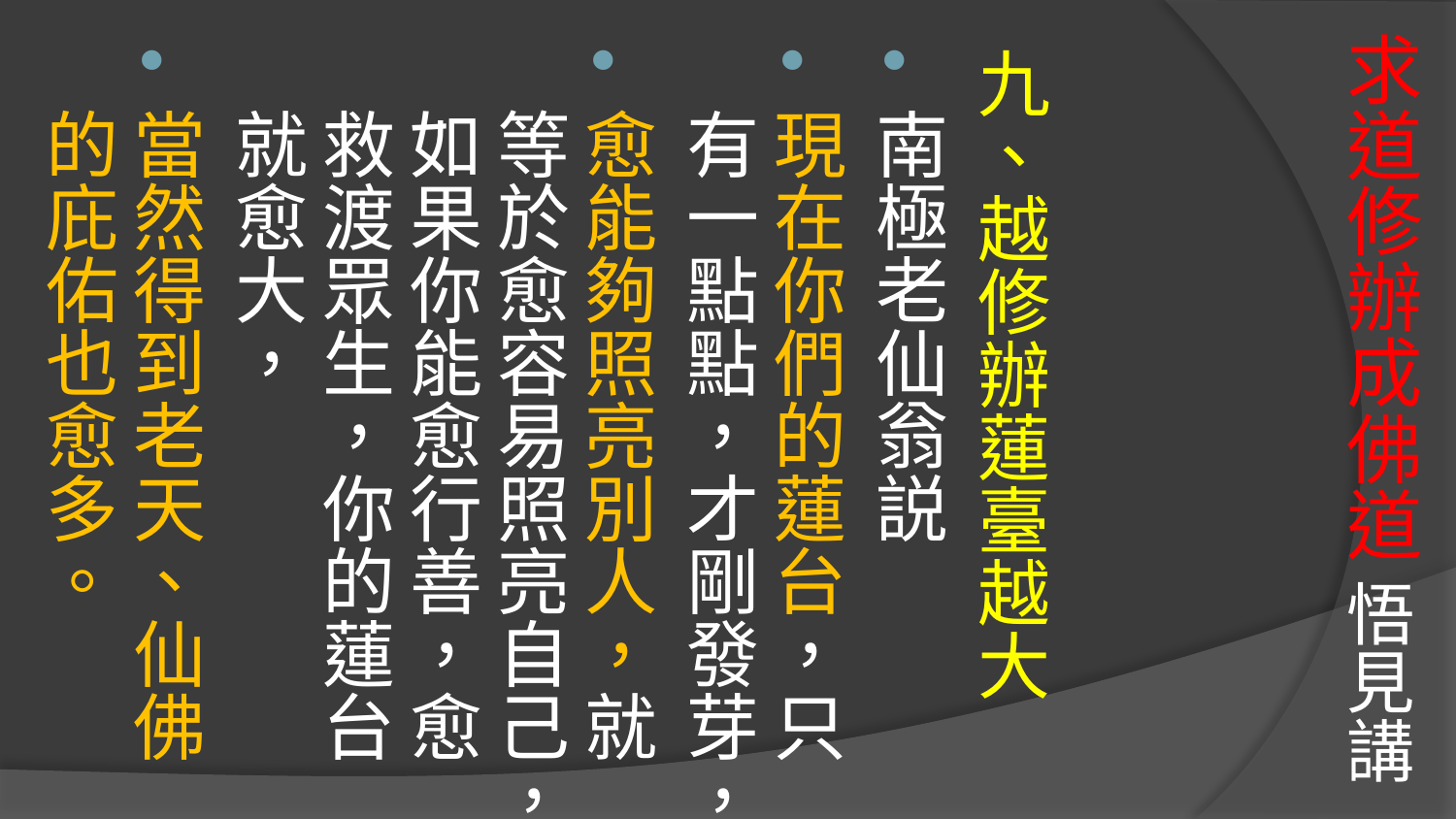

# 求道修辦成佛道 悟見講
九、越修辦蓮臺越大
南極老仙翁説
現在你們的蓮台，只有一點點，才剛發芽，
愈能夠照亮別人，就等於愈容易照亮自己，如果你能愈行善，愈救渡眾生，你的蓮台就愈大，
當然得到老天、仙佛的庇佑也愈多。